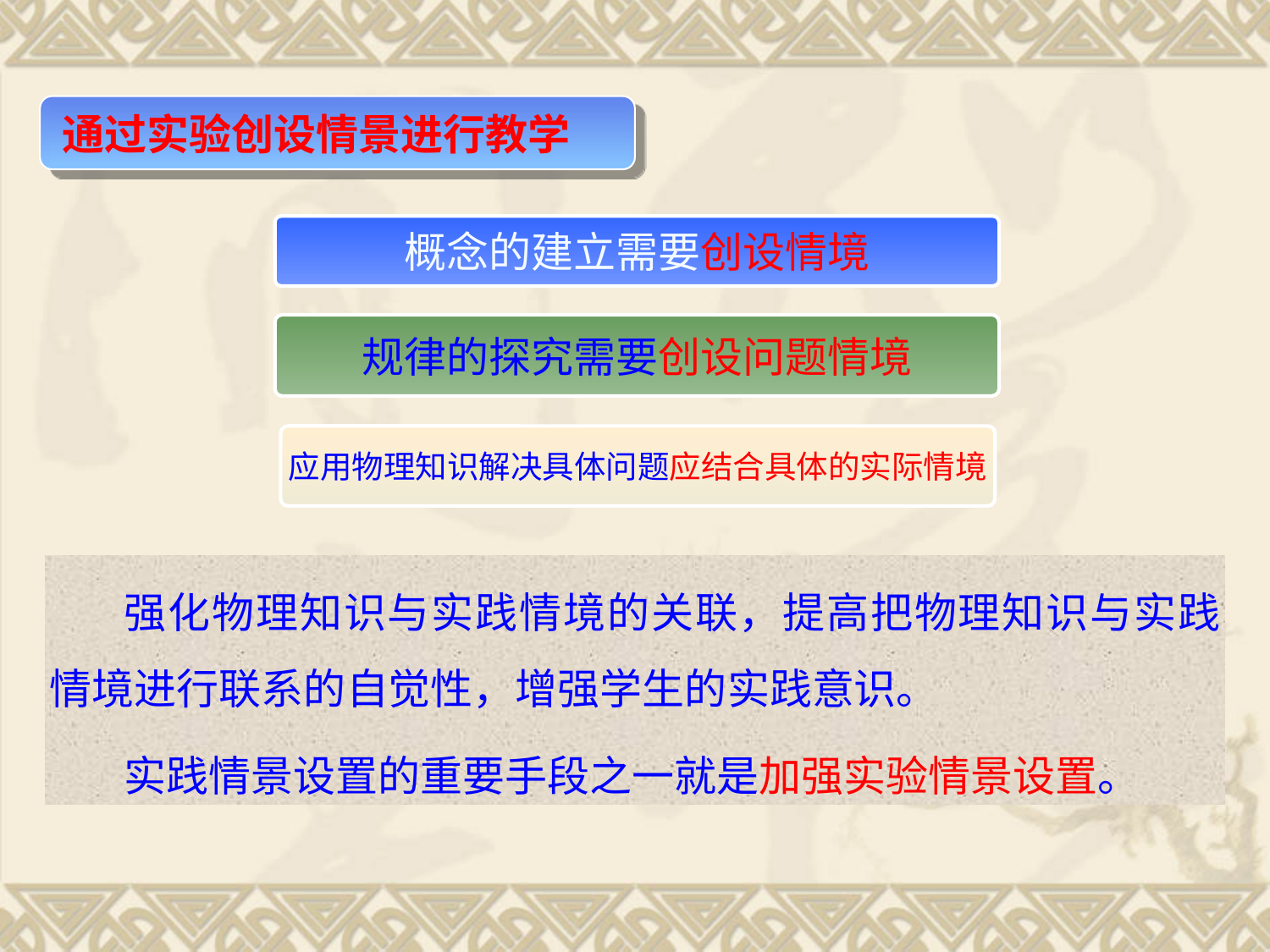

通过实验创设情景进行教学
概念的建立需要创设情境
规律的探究需要创设问题情境
应用物理知识解决具体问题应结合具体的实际情境
强化物理知识与实践情境的关联，提高把物理知识与实践情境进行联系的自觉性，增强学生的实践意识。
实践情景设置的重要手段之一就是加强实验情景设置。